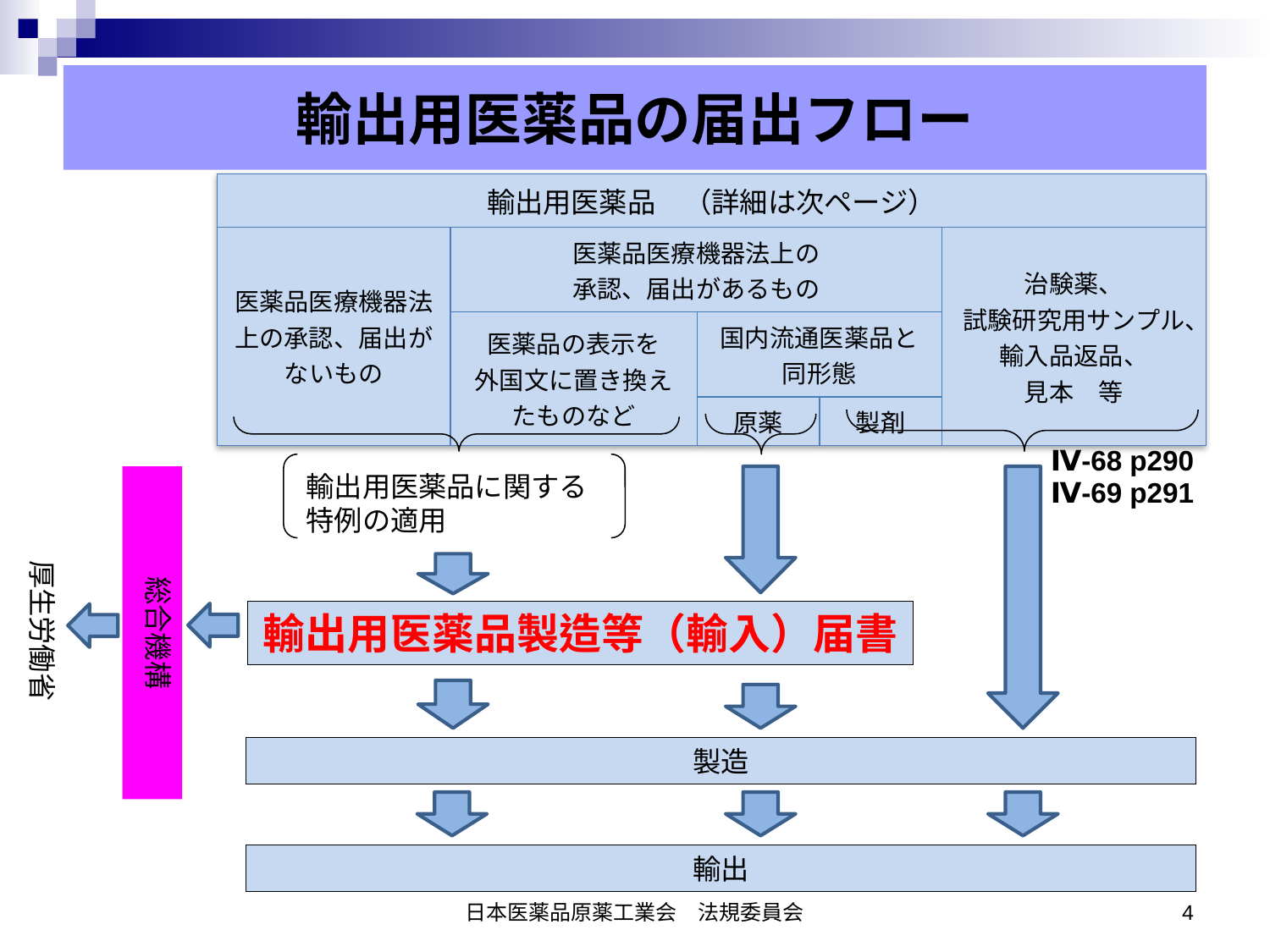

輸出用医薬品の届出フロー
| 輸出用医薬品　（詳細は次ページ） |  |  |  |  |
| --- | --- | --- | --- | --- |
| 医薬品医療機器法上の承認、届出がないもの | 医薬品医療機器法上の 承認、届出があるもの |  |  | 治験薬、 試験研究用サンプル、輸入品返品、 見本　等 |
|  | 医薬品の表示を 外国文に置き換えたものなど | 国内流通医薬品と 同形態 |  |  |
|  |  | 原薬 | 製剤 |  |

Ⅳ-68 p290
Ⅳ-69 p291

輸出用医薬品に関する特例の適用
総合機構

厚生労働省

輸出用医薬品製造等（輸入）届書

製造

輸出
日本医薬品原薬工業会　法規委員会
4